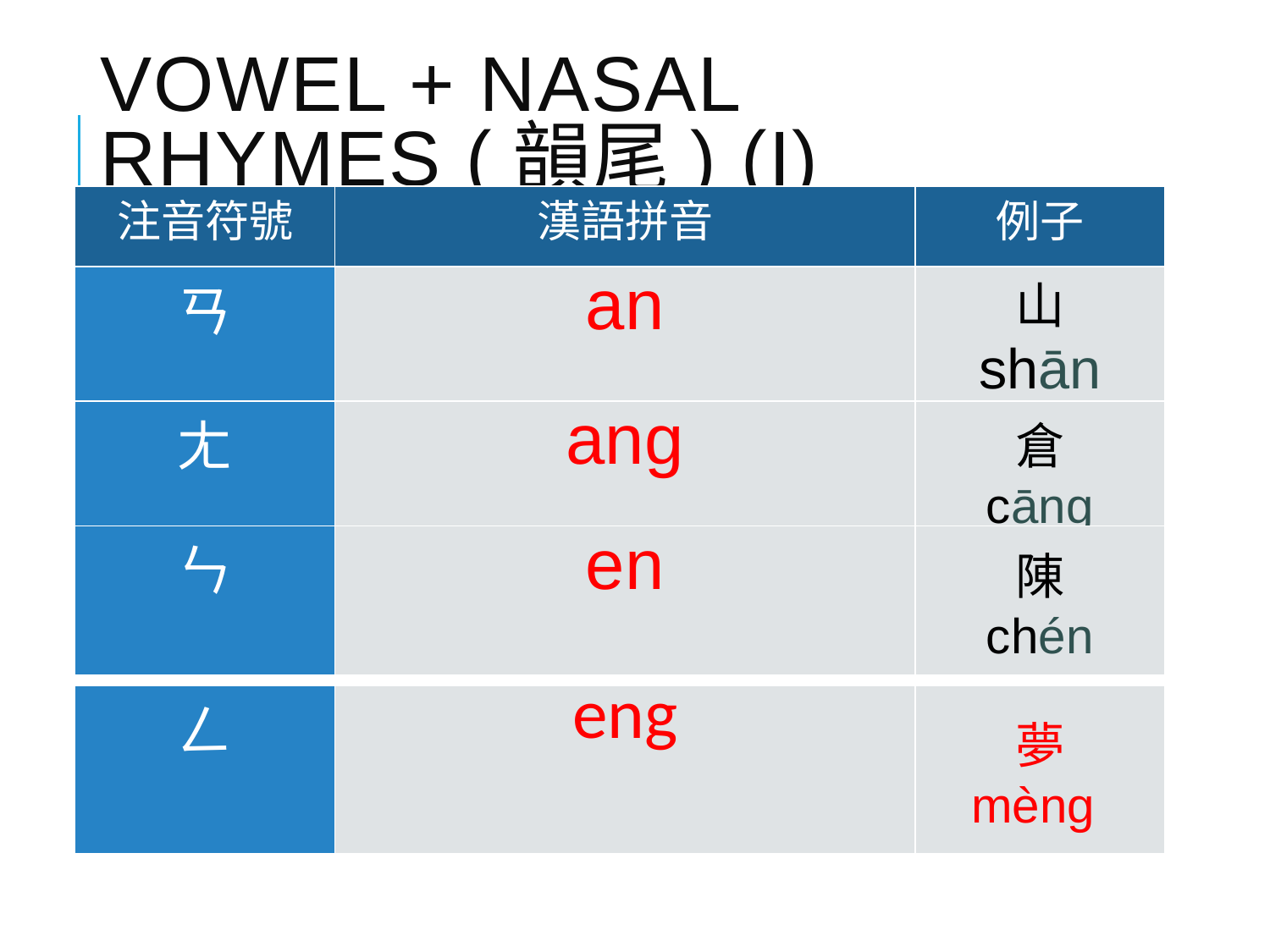

# Vowel + Nasal Rhymes (韻尾) (I)
| 注音符號 | 漢語拼音 | 例子 |
| --- | --- | --- |
| ㄢ | an | 山 shān |
| ㄤ | ang | 倉 cāng |
| ㄣ | en | 陳 chén |
| --- | --- | --- |
| ㄥ | eng | 夢 mèng |
| --- | --- | --- |